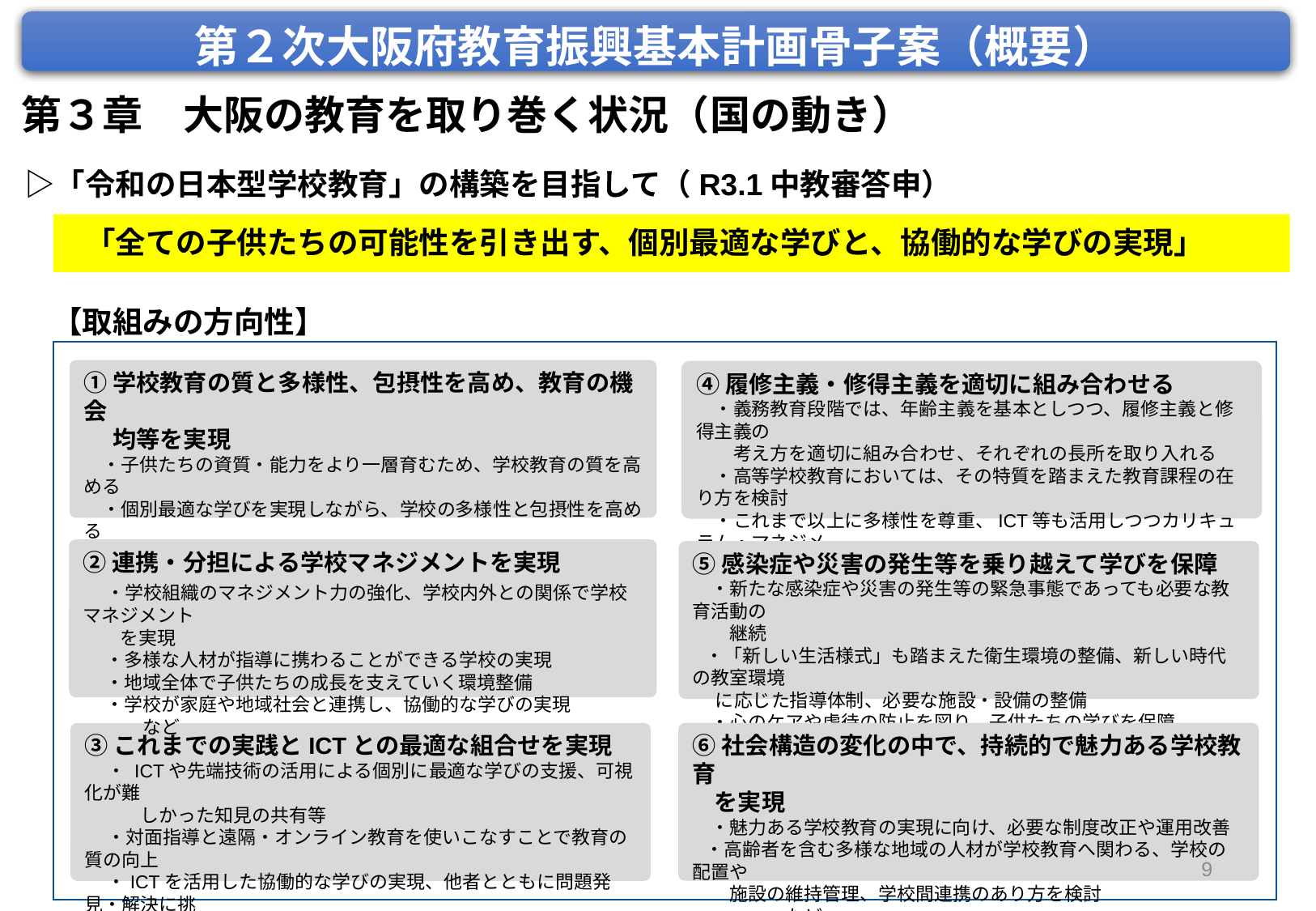

第２次大阪府教育振興基本計画骨子案（概要）
第３章　大阪の教育を取り巻く状況（国の動き）
　▷「令和の日本型学校教育」の構築を目指して（R3.1中教審答申）
「全ての子供たちの可能性を引き出す、個別最適な学びと、協働的な学びの実現」
【取組みの方向性】

①学校教育の質と多様性、包摂性を高め、教育の機会
　 均等を実現
　・子供たちの資質・能力をより一層育むため、学校教育の質を高める
　・個別最適な学びを実現しながら、学校の多様性と包摂性を高める
　・学校教育に馴染めない子供に対し実質的に学びの機会を保障、
　　地理的条件に関わらず、教育の質を機会均等を確保　　　　　　　　　など
④履修主義・修得主義を適切に組み合わせる
　・義務教育段階では、年齢主義を基本としつつ、履修主義と修得主義の
　　考え方を適切に組み合わせ、それぞれの長所を取り入れる
　・高等学校教育においては、その特質を踏まえた教育課程の在り方を検討
　・これまで以上に多様性を尊重、ICT等も活用しつつカリキュラム・マネジメ
　　ントを充実　　　　　　　　　　　　　　　　　　　　　　　　　　　　　　　　　など

➁連携・分担による学校マネジメントを実現
　・学校組織のマネジメント力の強化、学校内外との関係で学校マネジメント
　　を実現
　 ・多様な人材が指導に携わることができる学校の実現
　 ・地域全体で子供たちの成長を支えていく環境整備
　 ・学校が家庭や地域社会と連携し、協働的な学びの実現　　　　　　 など
⑤感染症や災害の発生等を乗り越えて学びを保障
　・新たな感染症や災害の発生等の緊急事態であっても必要な教育活動の
　　継続
  ・「新しい生活様式」も踏まえた衛生環境の整備、新しい時代の教室環境
　 に応じた指導体制、必要な施設・設備の整備
　・心のケアや虐待の防止を図り、子供たちの学びを保障　　　　　　　　など

⑥社会構造の変化の中で、持続的で魅力ある学校教育
   を実現
　・魅力ある学校教育の実現に向け、必要な制度改正や運用改善
  ・高齢者を含む多様な地域の人材が学校教育へ関わる、学校の配置や
　　施設の維持管理、学校間連携のあり方を検討　　　　　　　　　　　　など
➂これまでの実践とICTとの最適な組合せを実現
　 ・ ICTや先端技術の活用による個別に最適な学びの支援、可視化が難
　　　しかった知見の共有等
　 ・対面指導と遠隔・オンライン教育を使いこなすことで教育の質の向上
　 ・ICTを活用した協働的な学びの実現、他者とともに問題発見・解決に挑
　　む資質・能力の育成　　　　　　　　　　　　　　　　　　　　　　　　　　　　など
9